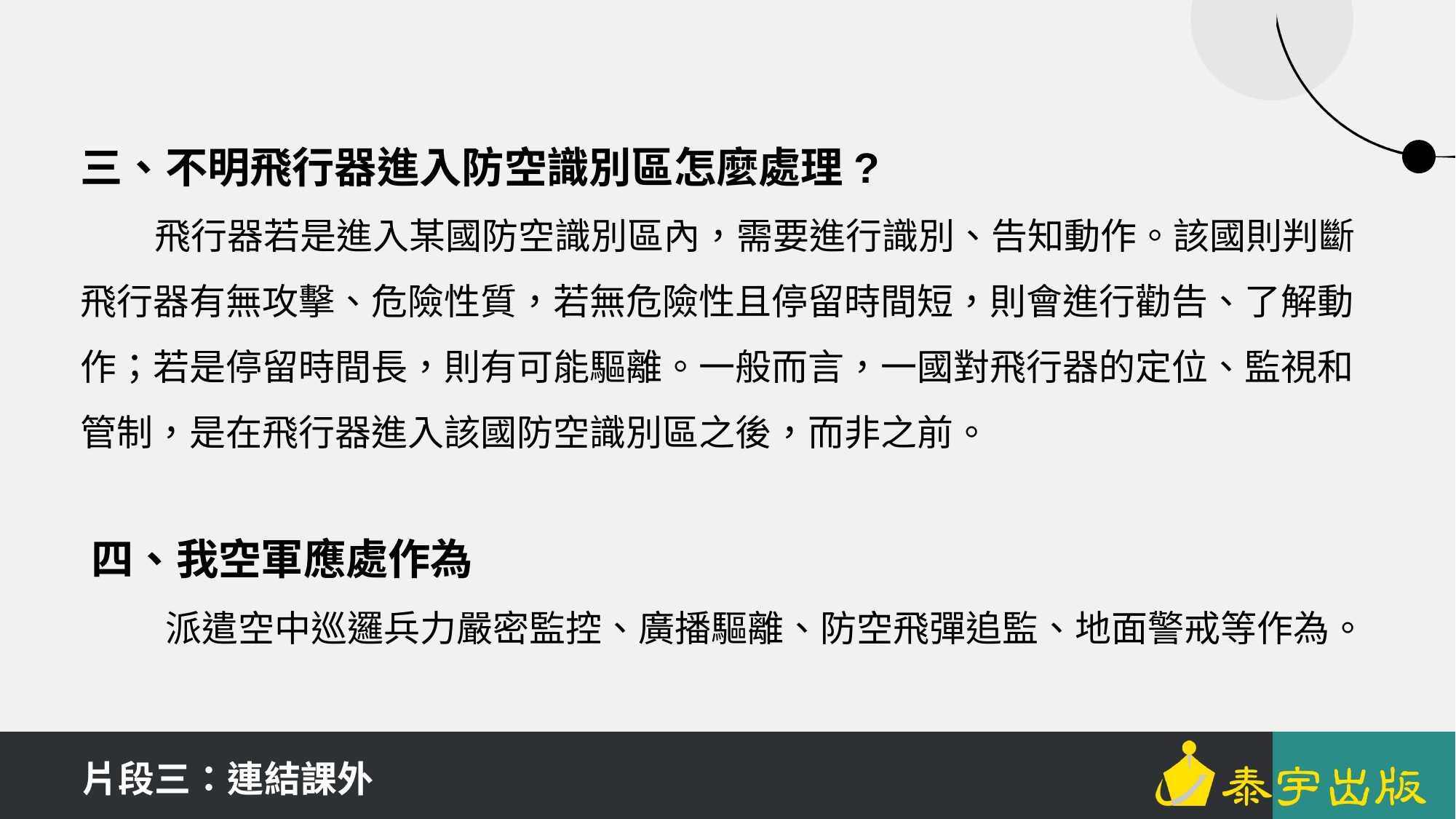

三、不明飛行器進入防空識別區怎麼處理?
        飛行器若是進入某國防空識別區內，需要進行識別、告知動作。該國則判斷飛行器有無攻擊、危險性質，若無危險性且停留時間短，則會進行勸告、了解動作；若是停留時間長，則有可能驅離。一般而言，一國對飛行器的定位、監視和管制，是在飛行器進入該國防空識別區之後，而非之前。
四、我空軍應處作為
        派遣空中巡邏兵力嚴密監控、廣播驅離、防空飛彈追監、地面警戒等作為。
片段三：連結課外